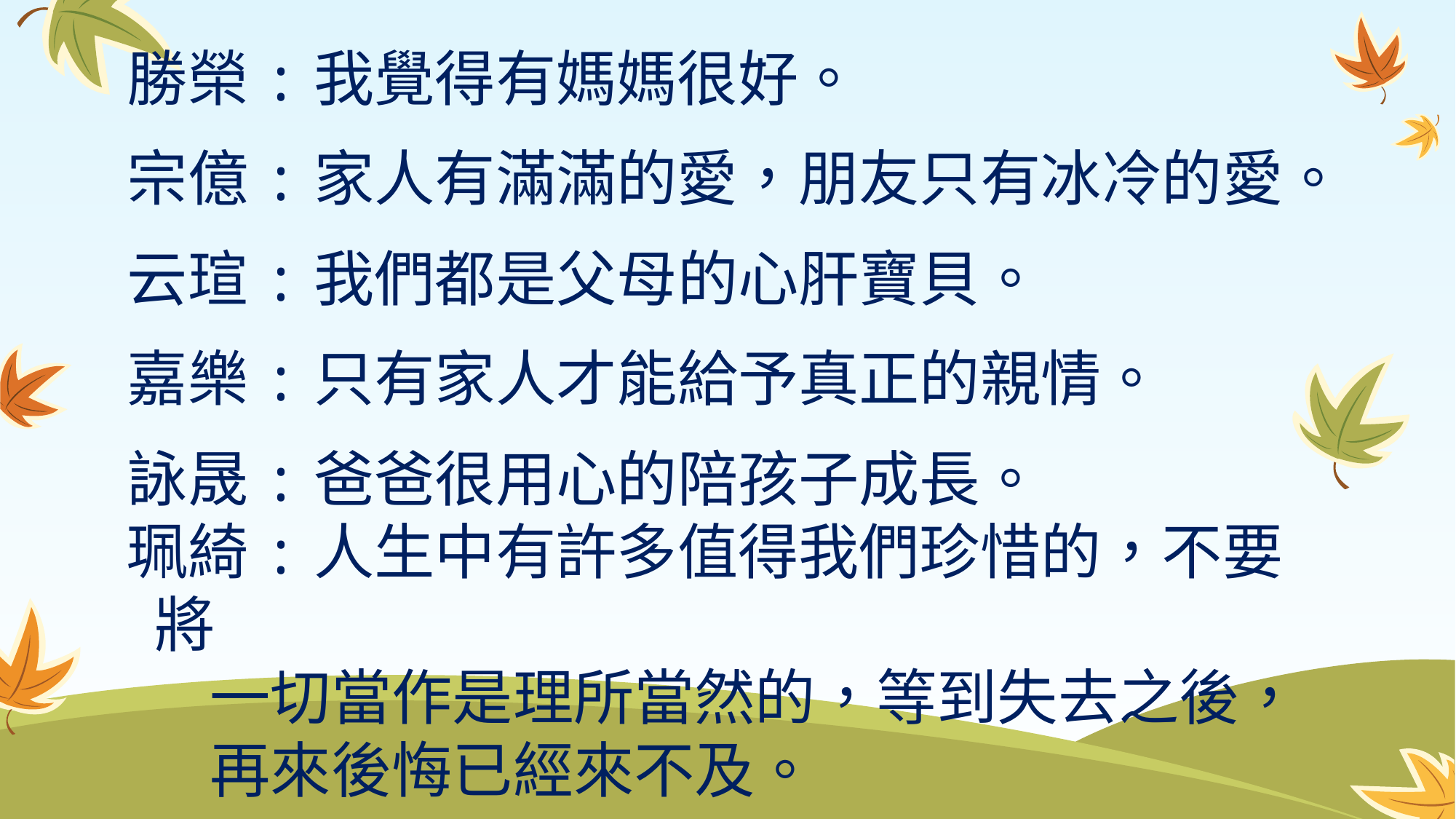

勝榮:我覺得有媽媽很好。
宗億:家人有滿滿的愛，朋友只有冰冷的愛。
云瑄:我們都是父母的心肝寶貝。
嘉樂:只有家人才能給予真正的親情。
詠晟:爸爸很用心的陪孩子成長。
珮綺:人生中有許多值得我們珍惜的，不要將
     一切當作是理所當然的，等到失去之後，
     再來後悔已經來不及。